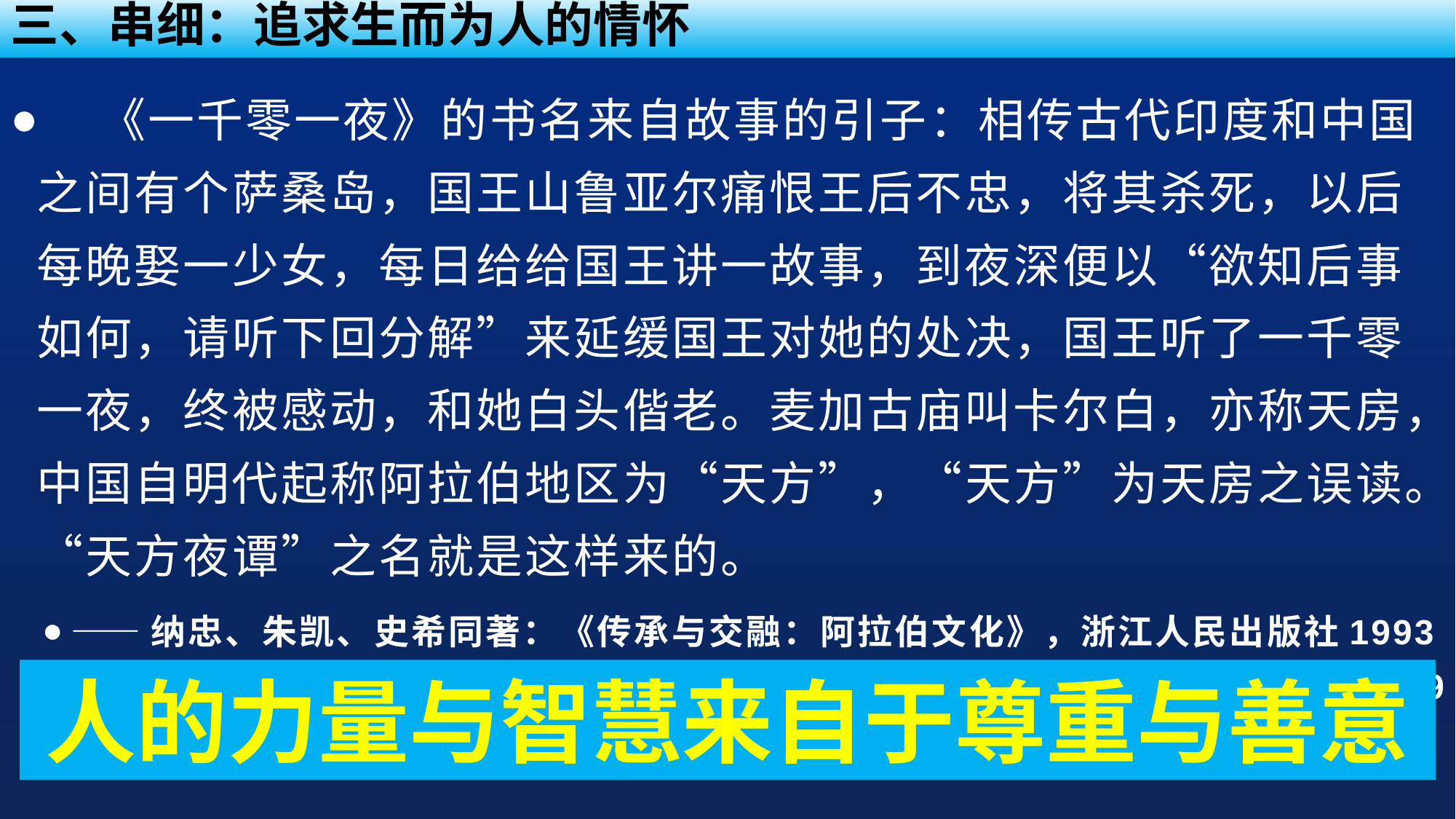

三、串细：追求生而为人的情怀
    《一千零一夜》的书名来自故事的引子：相传古代印度和中国之间有个萨桑岛，国王山鲁亚尔痛恨王后不忠，将其杀死，以后每晚娶一少女，每日给给国王讲一故事，到夜深便以“欲知后事如何，请听下回分解”来延缓国王对她的处决，国王听了一千零一夜，终被感动，和她白头偕老。麦加古庙叫卡尔白，亦称天房，中国自明代起称阿拉伯地区为“天方”，“天方”为天房之误读。“天方夜谭”之名就是这样来的。
——纳忠、朱凯、史希同著：《传承与交融：阿拉伯文化》，浙江人民出版社1993年版，P229
人的力量与智慧来自于尊重与善意